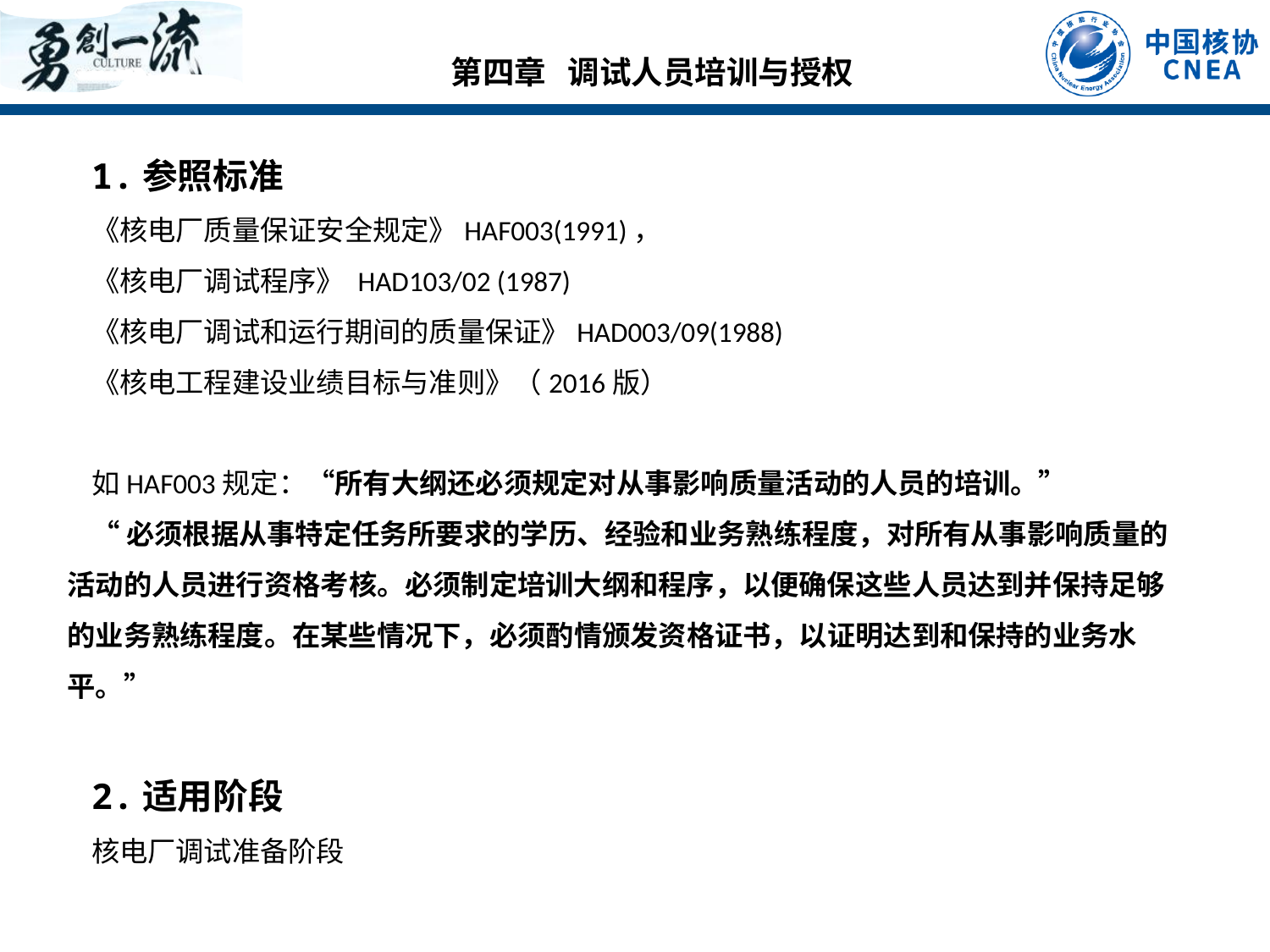

第四章   调试人员培训与授权
1.参照标准
《核电厂质量保证安全规定》HAF003(1991)，
《核电厂调试程序》 HAD103/02 (1987)
《核电厂调试和运行期间的质量保证》HAD003/09(1988)
《核电工程建设业绩目标与准则》（2016版）

如HAF003规定：“所有大纲还必须规定对从事影响质量活动的人员的培训。”
“必须根据从事特定任务所要求的学历、经验和业务熟练程度，对所有从事影响质量的活动的人员进行资格考核。必须制定培训大纲和程序，以便确保这些人员达到并保持足够的业务熟练程度。在某些情况下，必须酌情颁发资格证书，以证明达到和保持的业务水平。”

2.适用阶段
核电厂调试准备阶段